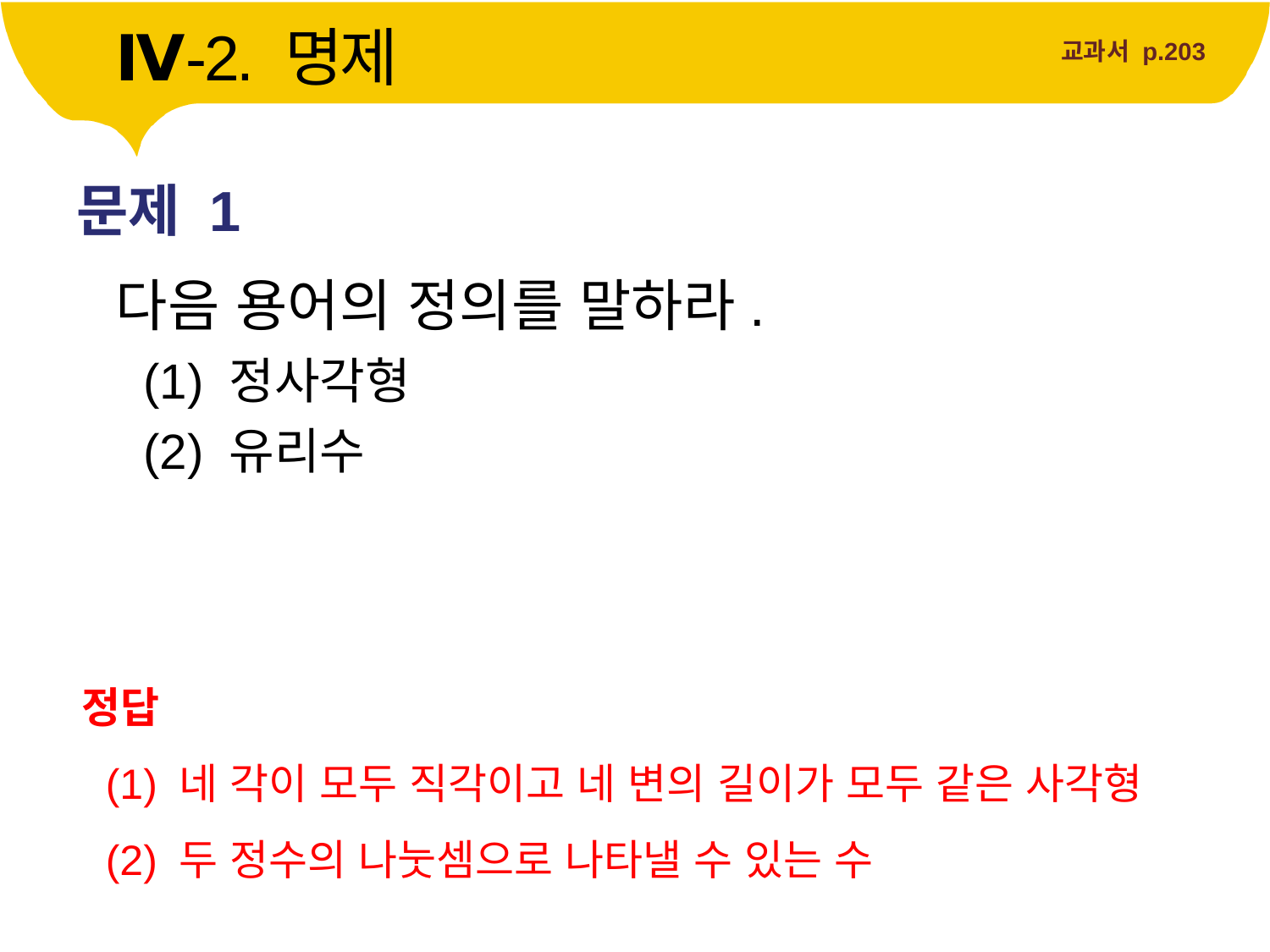

Ⅳ-2. 명제
교과서 p.203
문제 1
다음 용어의 정의를 말하라.
  (1) 정사각형
  (2) 유리수

정답
  (1) 네 각이 모두 직각이고 네 변의 길이가 모두 같은 사각형
  (2) 두 정수의 나눗셈으로 나타낼 수 있는 수